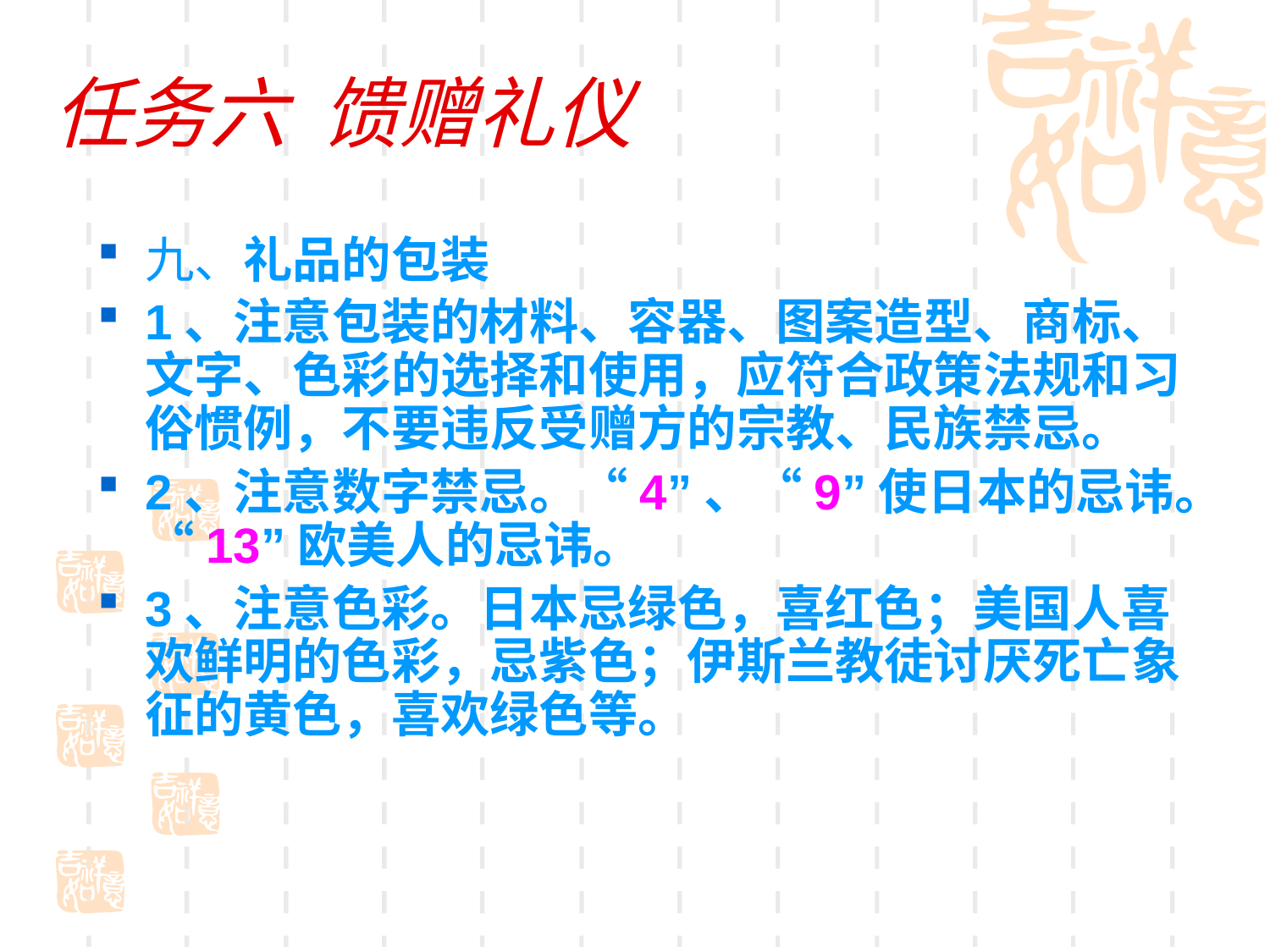

# 任务六  馈赠礼仪
九、礼品的包装
1、注意包装的材料、容器、图案造型、商标、文字、色彩的选择和使用，应符合政策法规和习俗惯例，不要违反受赠方的宗教、民族禁忌。
2、注意数字禁忌。“4”、“9”使日本的忌讳。“13”欧美人的忌讳。
3、注意色彩。日本忌绿色，喜红色；美国人喜欢鲜明的色彩，忌紫色；伊斯兰教徒讨厌死亡象征的黄色，喜欢绿色等。